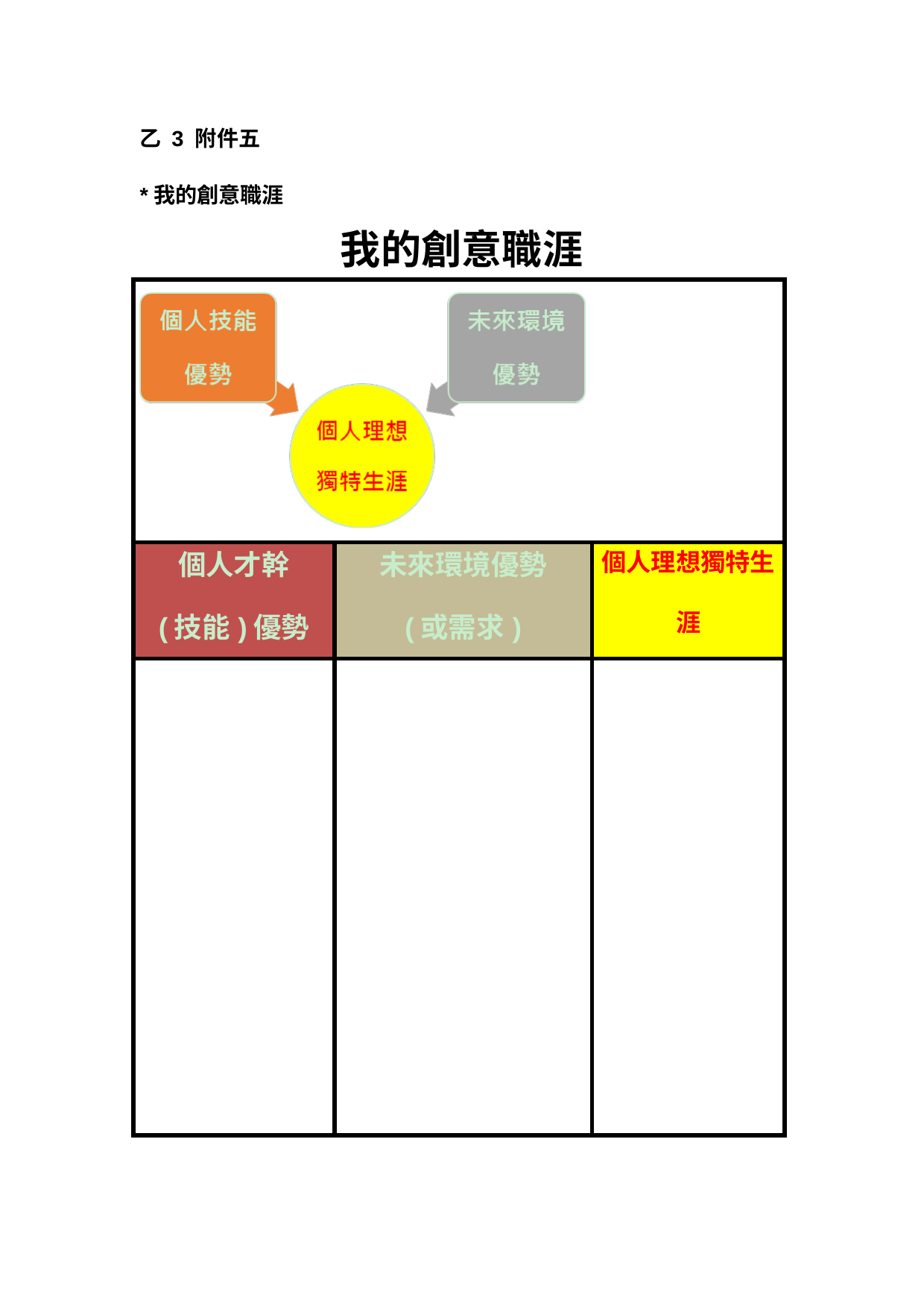

乙 3 附件五

*我的創意職涯
我的創意職涯
|  |  |  |
| --- | --- | --- |
| 個人才幹 (技能)優勢 | 未來環境優勢 (或需求) | 個人理想獨特生 涯 |
|  |  |  |